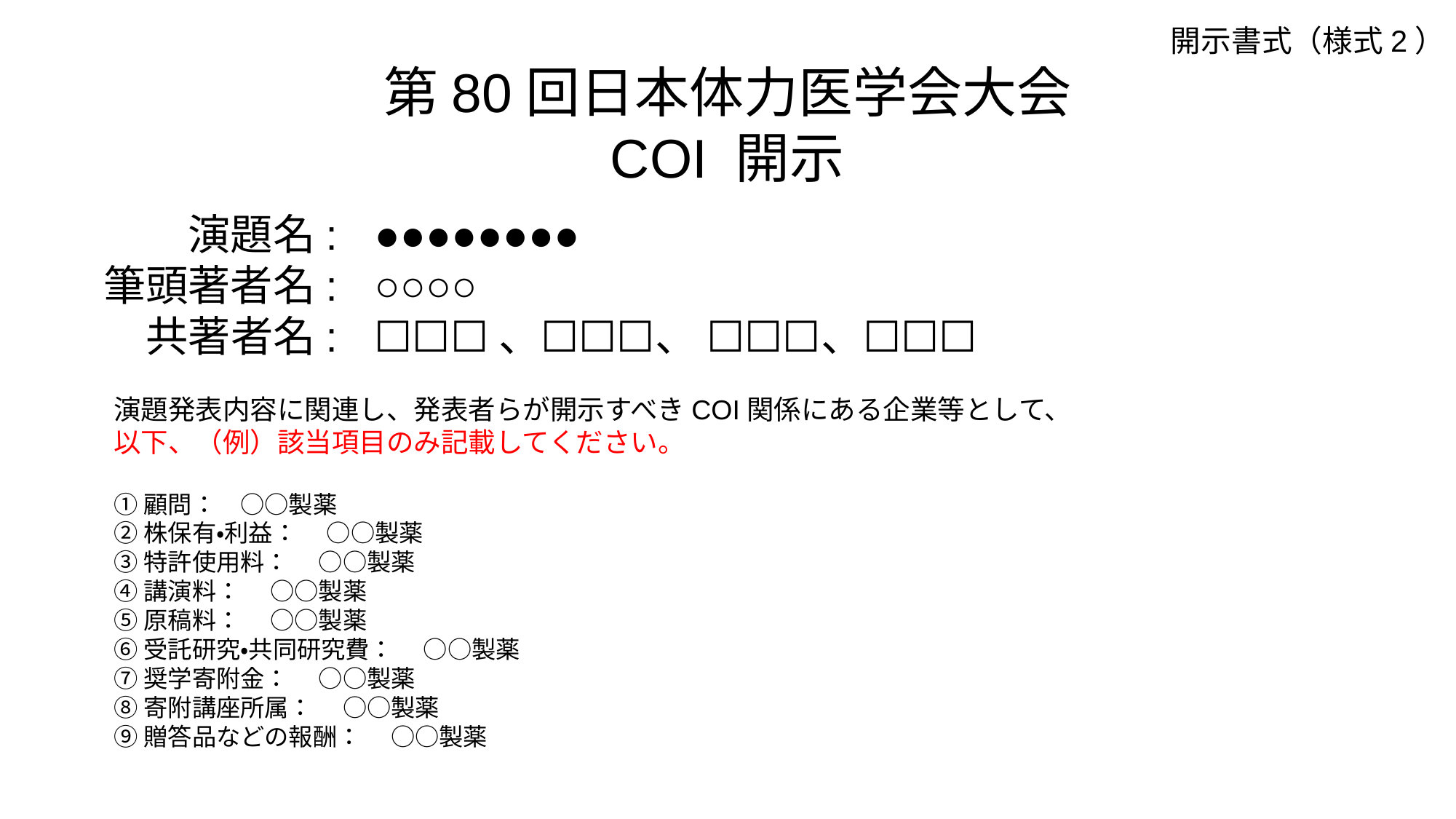

開示書式（様式2）
第80回日本体力医学会大会
COI 開示

●●●●●●●●
○○○○
☐☐☐、☐☐☐、 ☐☐☐、☐☐☐
演題名:
筆頭著者名:
共著者名:
演題発表内容に関連し、発表者らが開示すべきCOI関係にある企業等として、
以下、（例）該当項目のみ記載してください。
①顧問：　○○製薬
②株保有・利益：　 ○○製薬
③特許使用料：　 ○○製薬
④講演料： 　○○製薬
⑤原稿料： 　○○製薬
⑥受託研究・共同研究費：　 ○○製薬
⑦奨学寄附金： 　○○製薬
⑧寄附講座所属： 　○○製薬
⑨贈答品などの報酬：　 ○○製薬